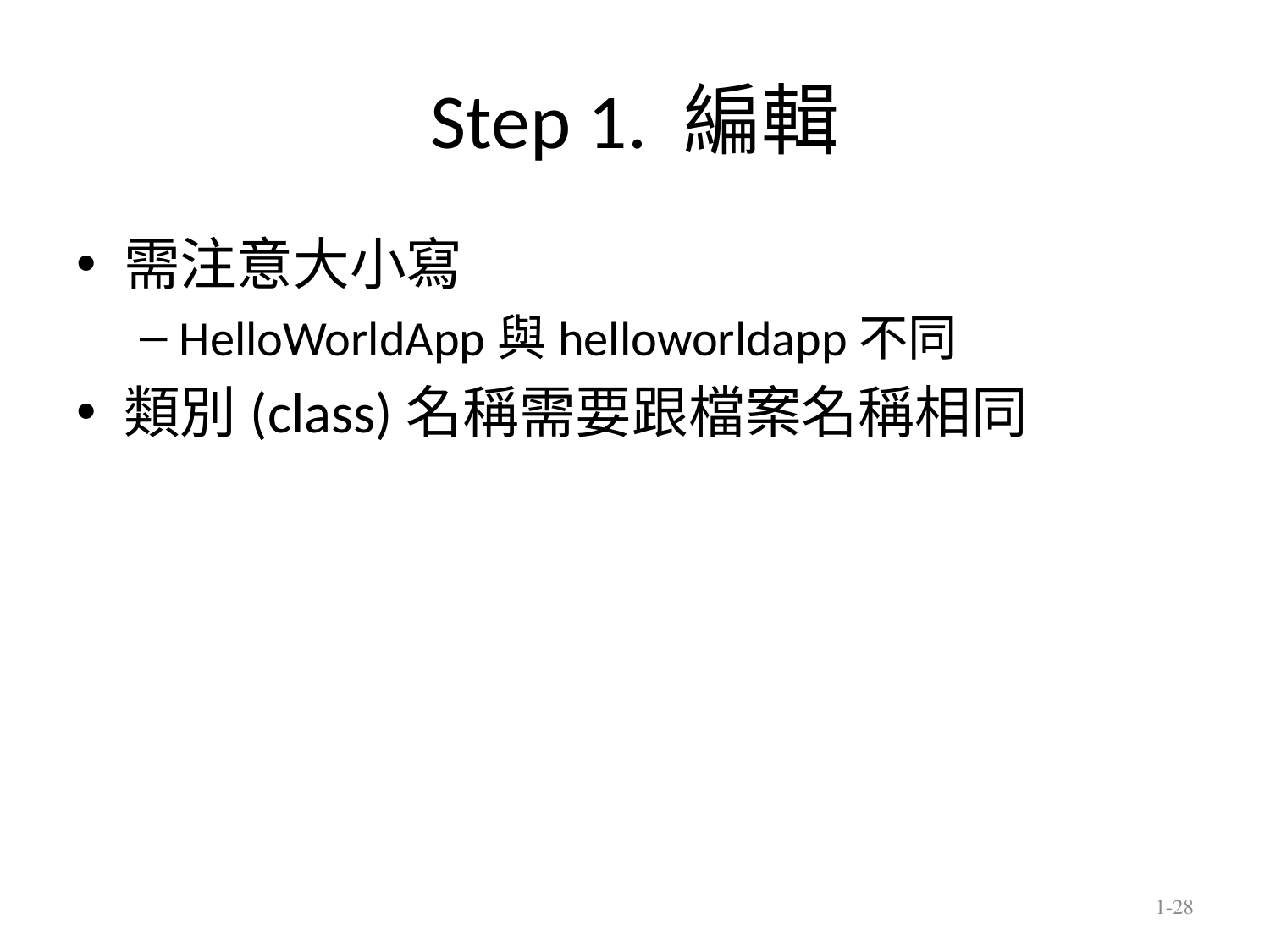

# Step 1. 編輯
需注意大小寫
HelloWorldApp與helloworldapp不同
類別(class)名稱需要跟檔案名稱相同
1-28